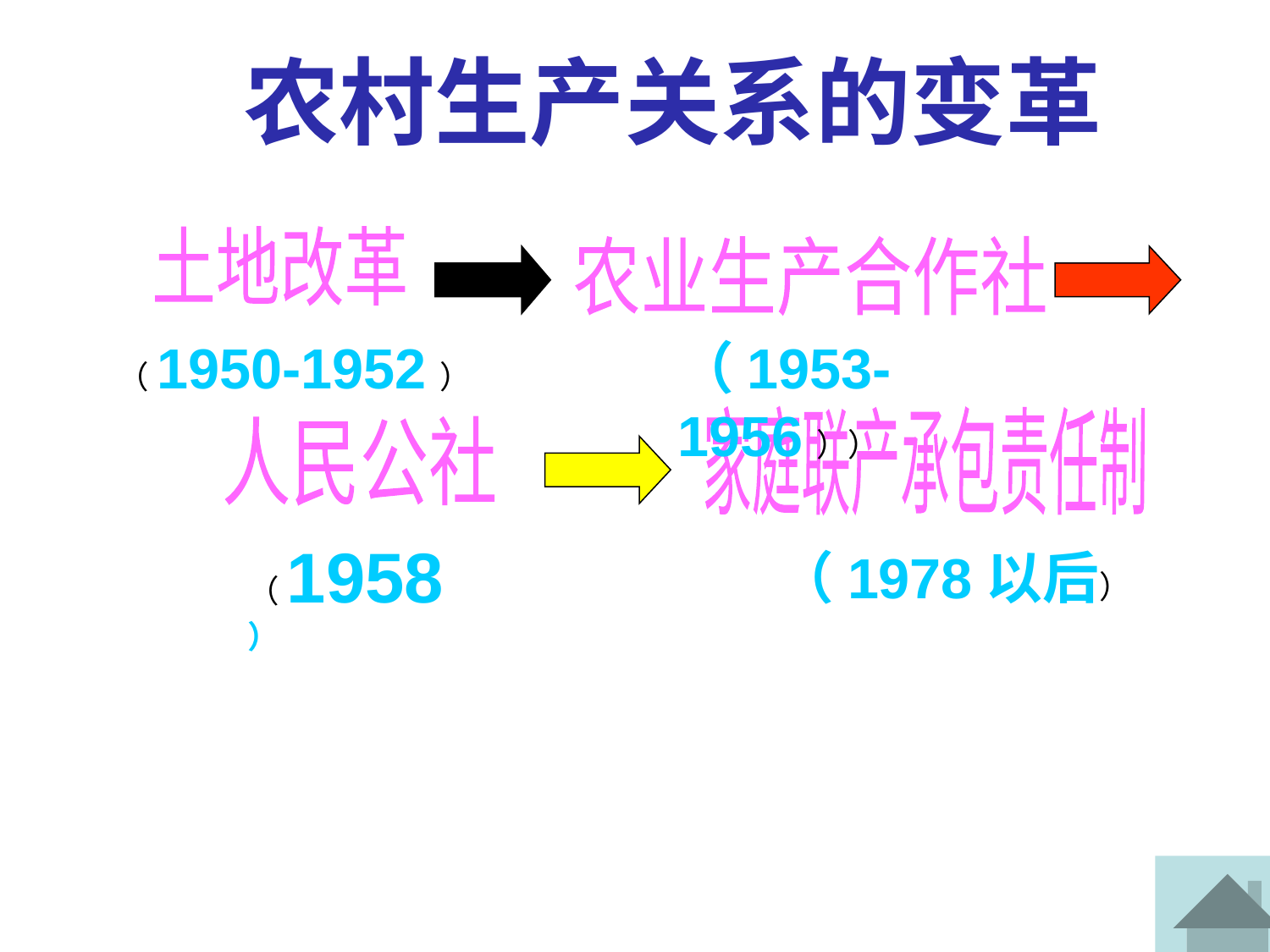

农村生产关系的变革
土地改革
农业生产合作社

（1950-1952）
（1953-1956））
家庭联产承包责任制
人民公社

（1958）
（1978以后）